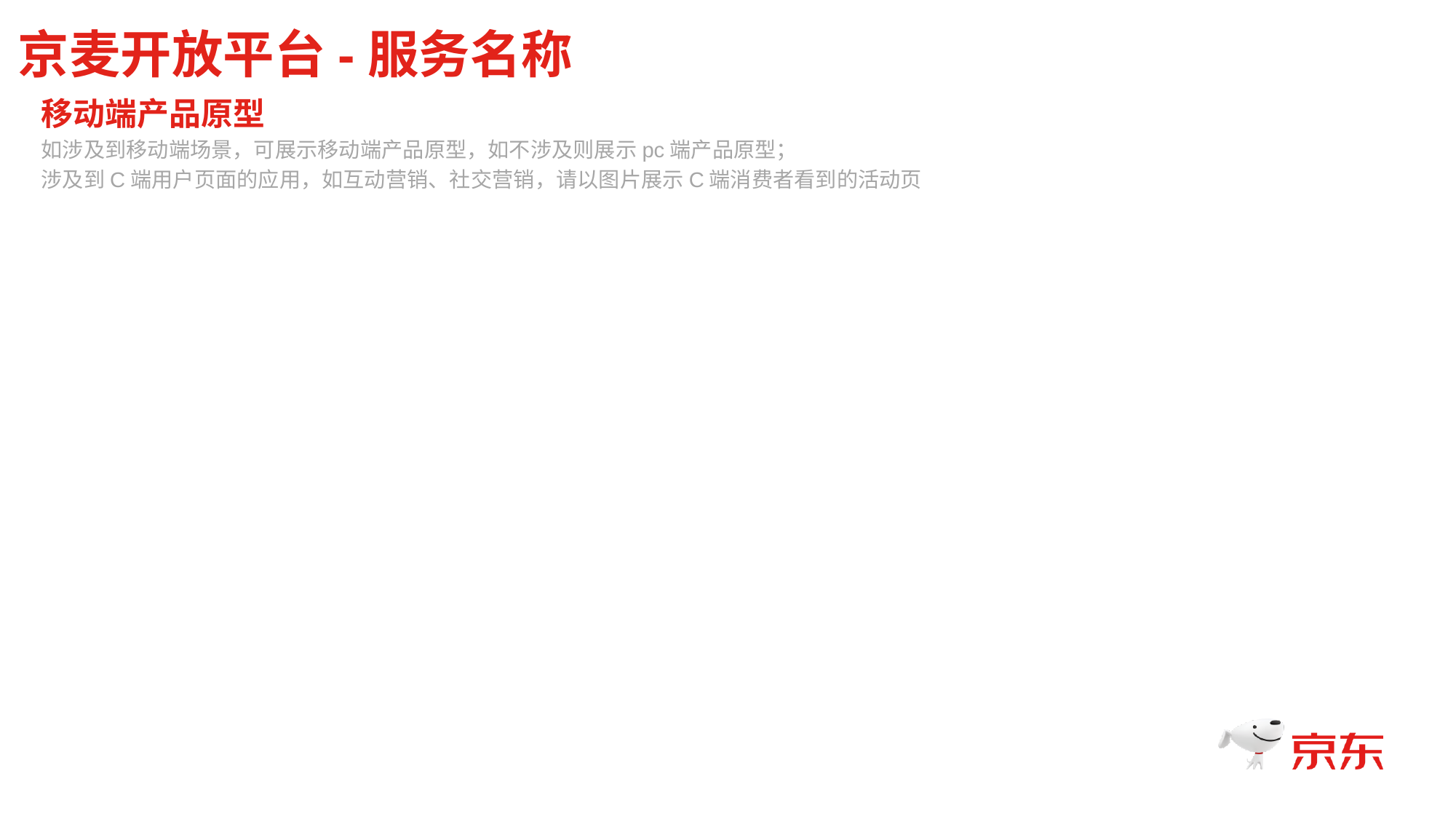

京麦开放平台-服务名称

移动端产品原型
如涉及到移动端场景，可展示移动端产品原型，如不涉及则展示pc端产品原型；
涉及到C端用户页面的应用，如互动营销、社交营销，请以图片展示C端消费者看到的活动页